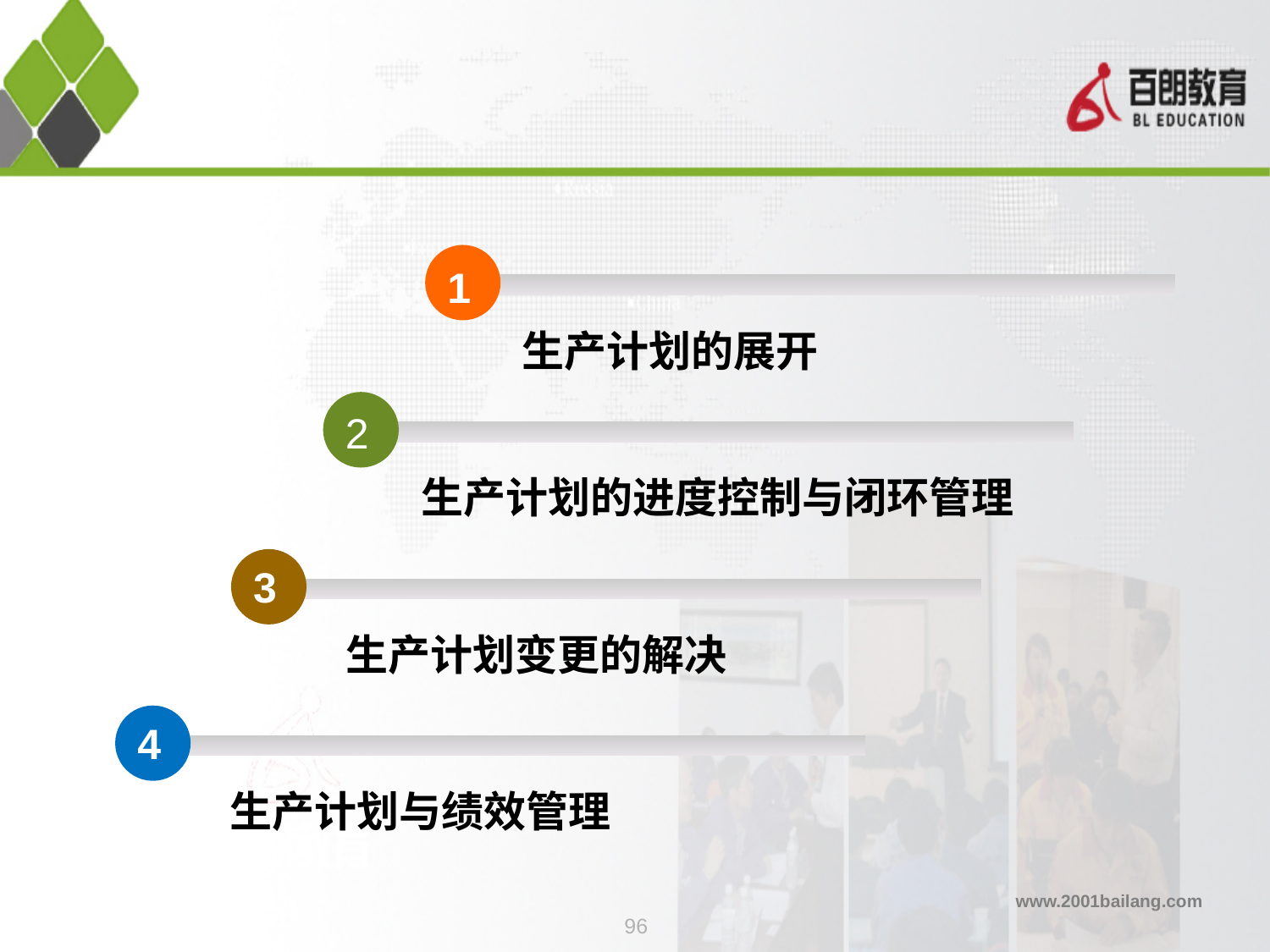

1

生产计划的展开

2

生产计划的进度控制与闭环管理

3

生产计划变更的解决

4

生产计划与绩效管理
96